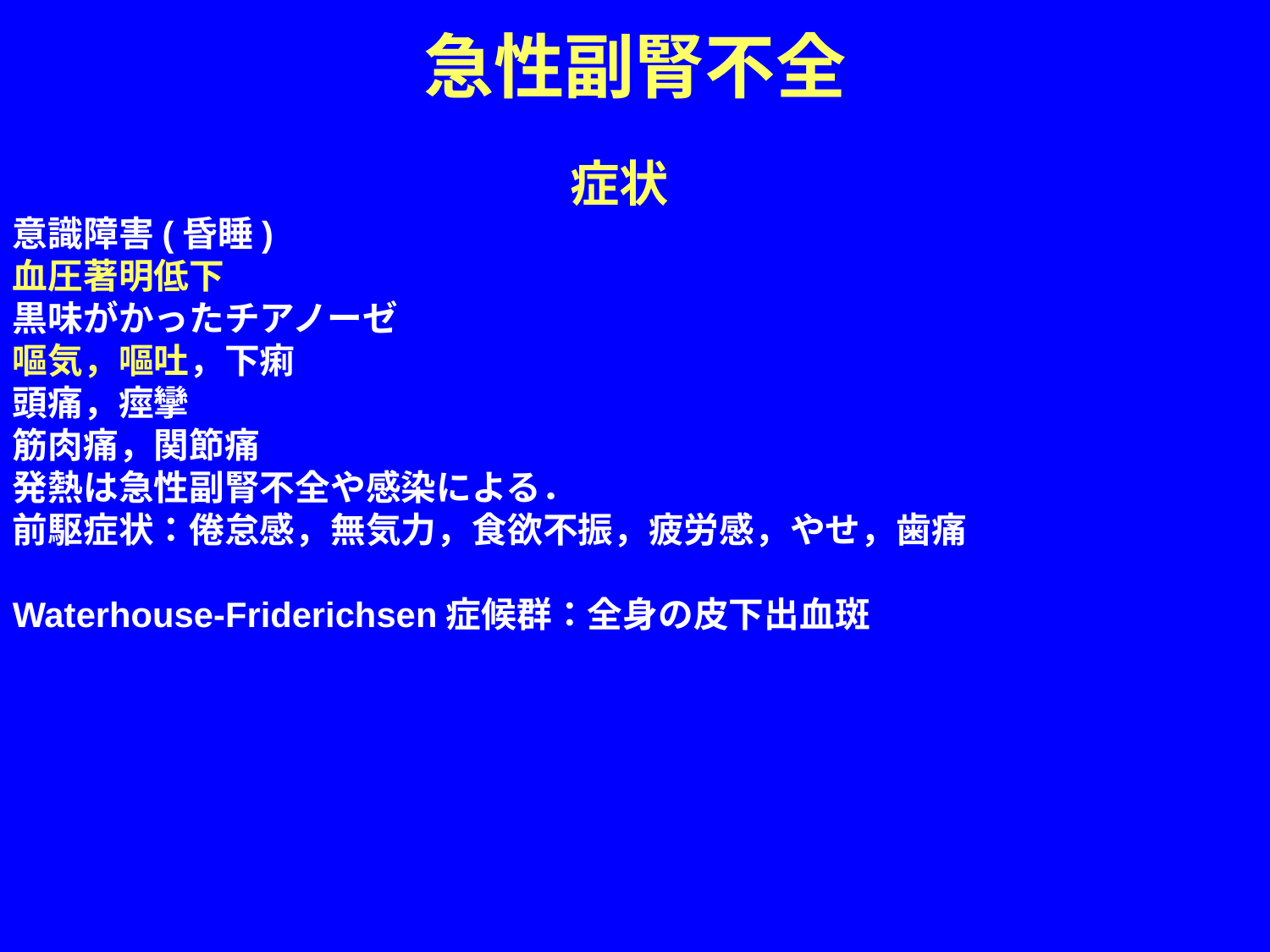

急性副腎不全
症状
意識障害(昏睡)
血圧著明低下
黒味がかったチアノーゼ
嘔気，嘔吐，下痢
頭痛，痙攣
筋肉痛，関節痛
発熱は急性副腎不全や感染による．
前駆症状：倦怠感，無気力，食欲不振，疲労感，やせ，歯痛

Waterhouse-Friderichsen症候群：全身の皮下出血斑